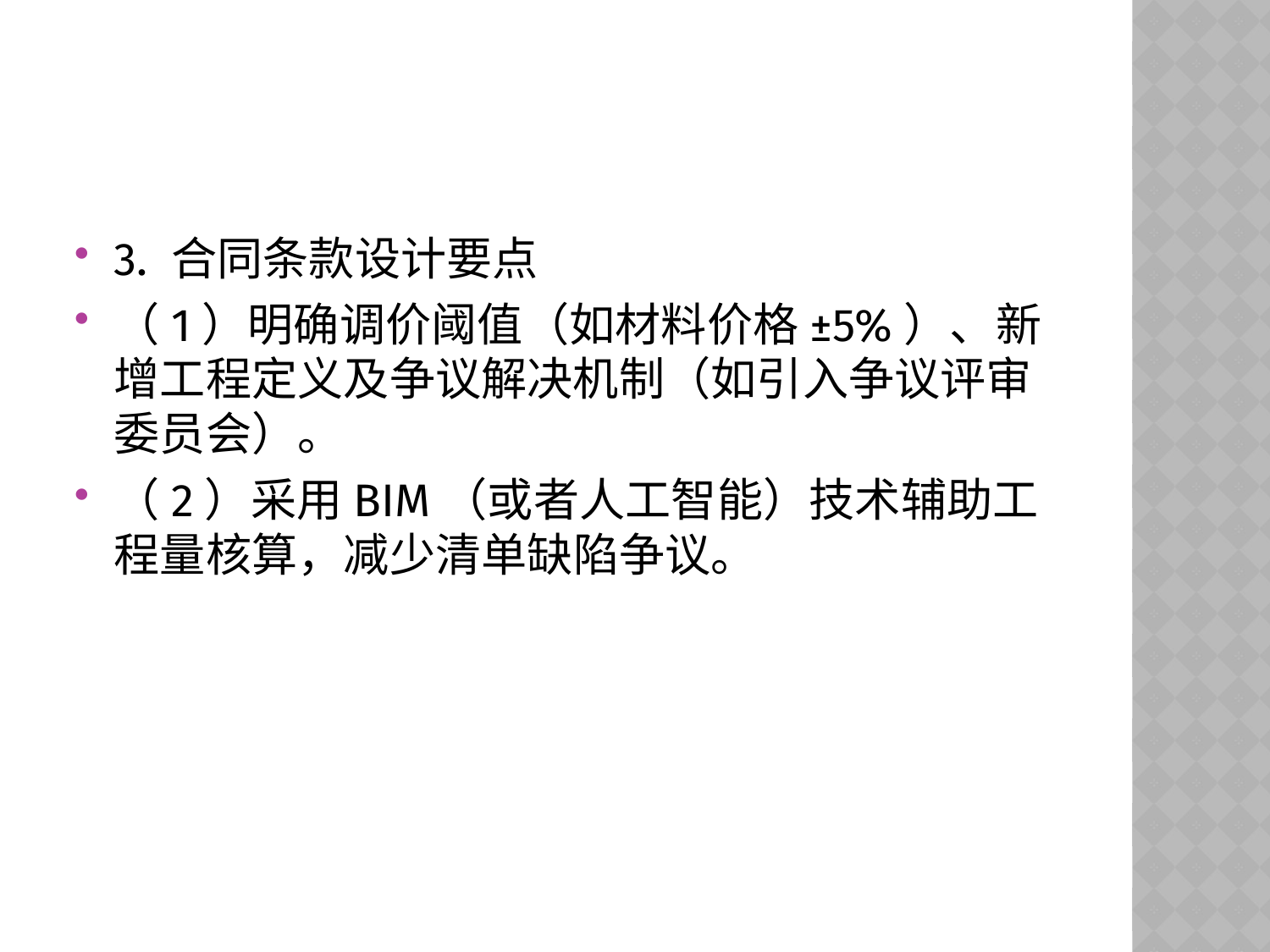

#
3. 合同条款设计要点
（1）明确调价阈值（如材料价格±5%）、新增工程定义及争议解决机制（如引入争议评审委员会）。
（2）采用BIM（或者人工智能）技术辅助工程量核算，减少清单缺陷争议。